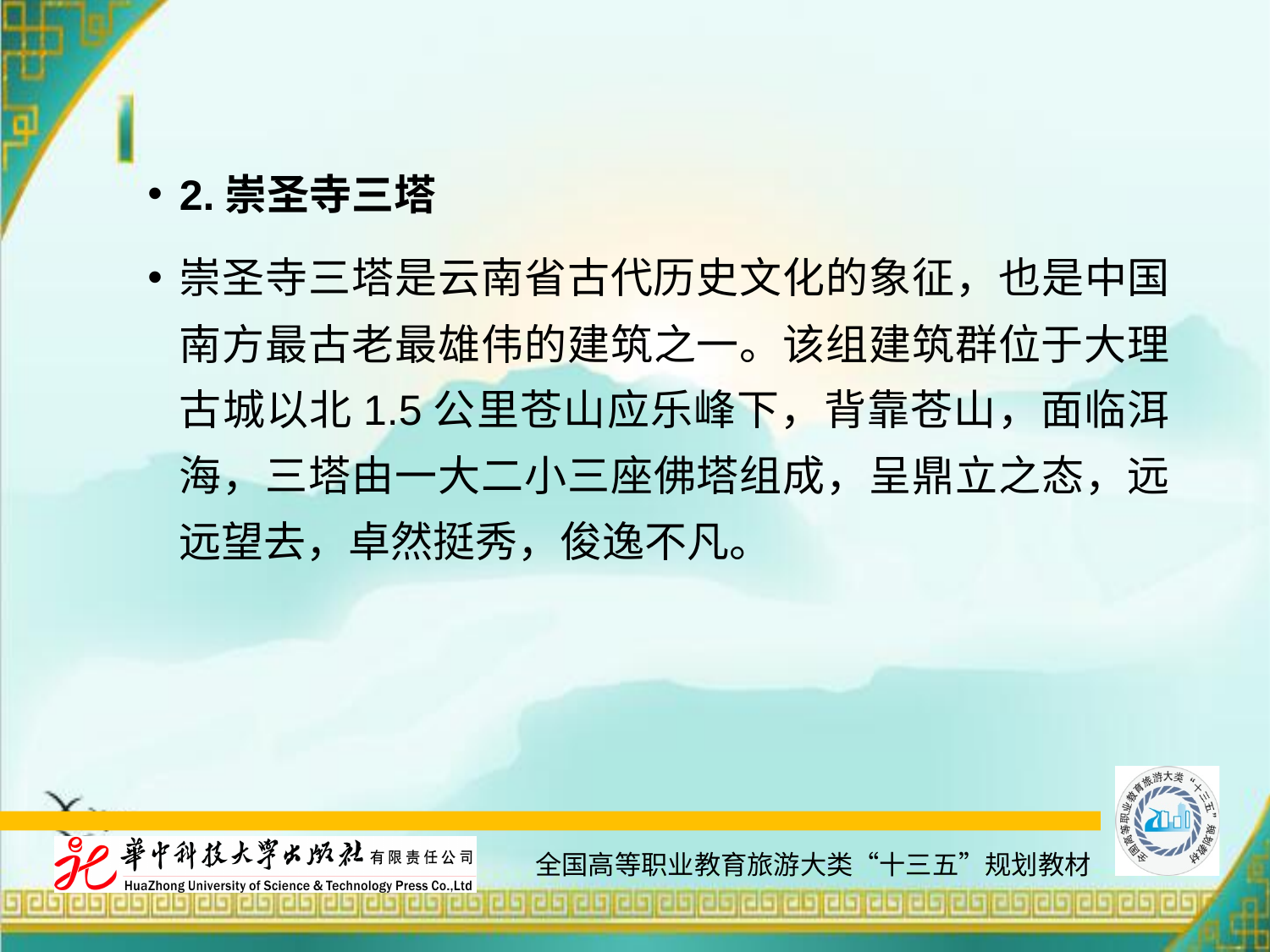

#
2.崇圣寺三塔
崇圣寺三塔是云南省古代历史文化的象征，也是中国南方最古老最雄伟的建筑之一。该组建筑群位于大理古城以北1.5公里苍山应乐峰下，背靠苍山，面临洱海，三塔由一大二小三座佛塔组成，呈鼎立之态，远远望去，卓然挺秀，俊逸不凡。